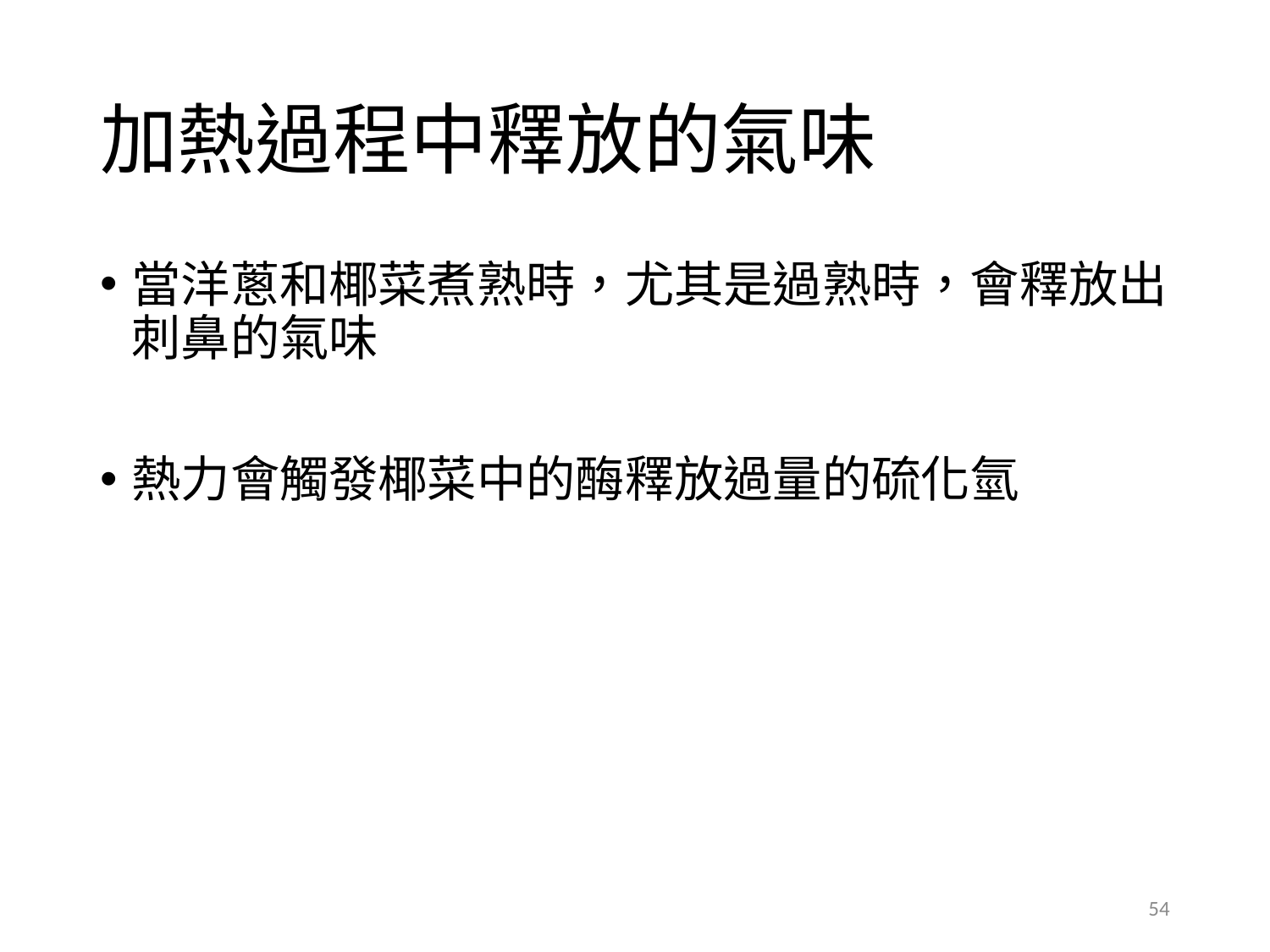

# 加熱過程中釋放的氣味
當洋蔥和椰菜煮熟時，尤其是過熟時，會釋放出刺鼻的氣味

熱力會觸發椰菜中的酶釋放過量的硫化氫
54